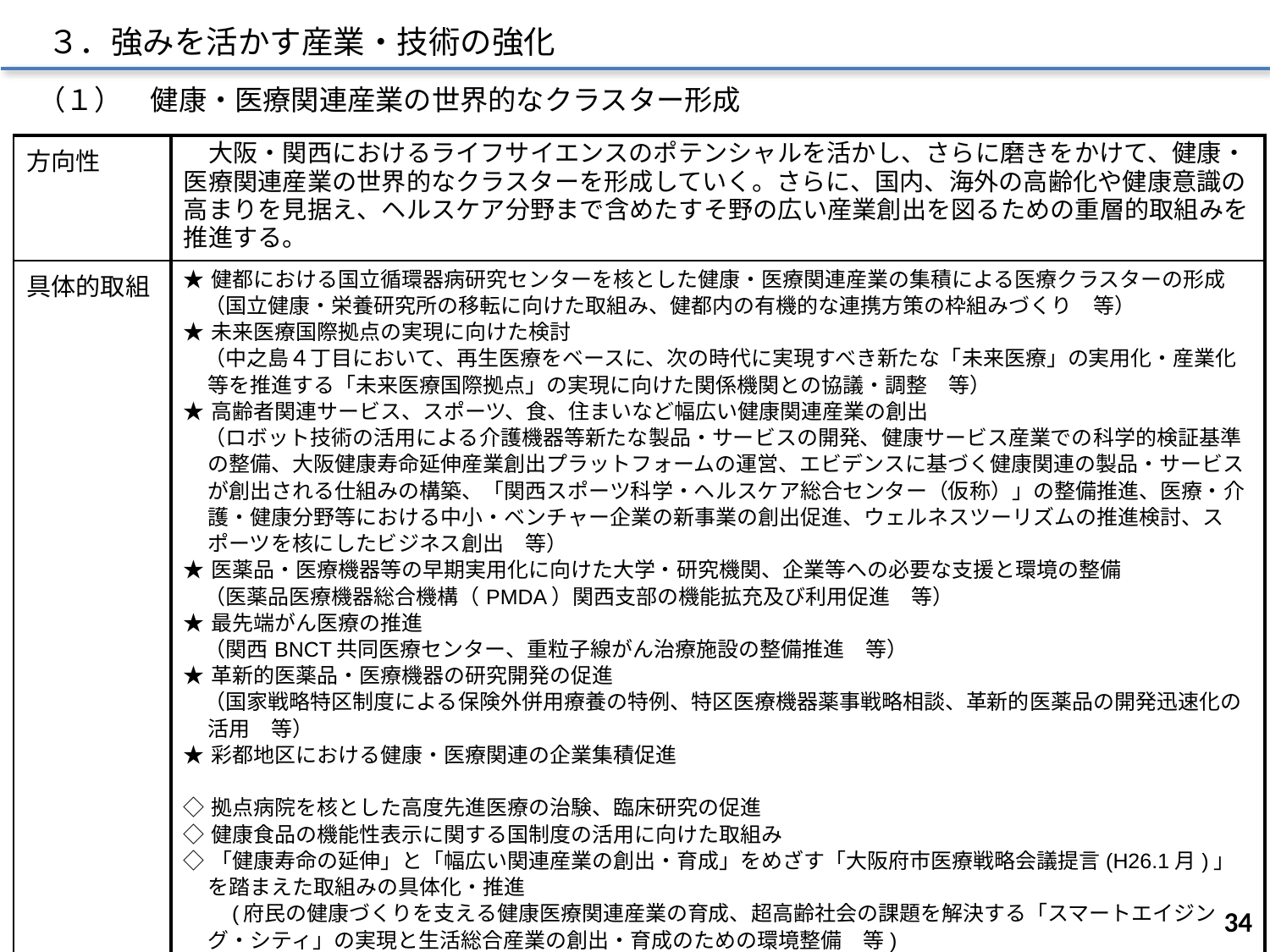

３．強みを活かす産業・技術の強化
（１）　健康・医療関連産業の世界的なクラスター形成
| 方向性 | 大阪・関西におけるライフサイエンスのポテンシャルを活かし、さらに磨きをかけて、健康・医療関連産業の世界的なクラスターを形成していく。さらに、国内、海外の高齢化や健康意識の高まりを見据え、ヘルスケア分野まで含めたすそ野の広い産業創出を図るための重層的取組みを推進する。 |
| --- | --- |
| 具体的取組 | ★健都における国立循環器病研究センターを核とした健康・医療関連産業の集積による医療クラスターの形成 　（国立健康・栄養研究所の移転に向けた取組み、健都内の有機的な連携方策の枠組みづくり　等） ★未来医療国際拠点の実現に向けた検討 　（中之島４丁目において、再生医療をベースに、次の時代に実現すべき新たな「未来医療」の実用化・産業化等を推進する「未来医療国際拠点」の実現に向けた関係機関との協議・調整　等） ★高齢者関連サービス、スポーツ、食、住まいなど幅広い健康関連産業の創出 　（ロボット技術の活用による介護機器等新たな製品・サービスの開発、健康サービス産業での科学的検証基準の整備、大阪健康寿命延伸産業創出プラットフォームの運営、エビデンスに基づく健康関連の製品・サービスが創出される仕組みの構築、「関西スポーツ科学・ヘルスケア総合センター（仮称）」の整備推進、医療・介護・健康分野等における中小・ベンチャー企業の新事業の創出促進、ウェルネスツーリズムの推進検討、スポーツを核にしたビジネス創出　等） ★医薬品・医療機器等の早期実用化に向けた大学・研究機関、企業等への必要な支援と環境の整備 　（医薬品医療機器総合機構（PMDA）関西支部の機能拡充及び利用促進　等） ★最先端がん医療の推進 　（関西BNCT共同医療センター、重粒子線がん治療施設の整備推進　等） ★革新的医薬品・医療機器の研究開発の促進 　（国家戦略特区制度による保険外併用療養の特例、特区医療機器薬事戦略相談、革新的医薬品の開発迅速化の活用　等） ★彩都地区における健康・医療関連の企業集積促進 ◇拠点病院を核とした高度先進医療の治験、臨床研究の促進 ◇健康食品の機能性表示に関する国制度の活用に向けた取組み ◇「健康寿命の延伸」と「幅広い関連産業の創出・育成」をめざす「大阪府市医療戦略会議提言(H26.1月)」を踏まえた取組みの具体化・推進 　　(府民の健康づくりを支える健康医療関連産業の育成、超高齢社会の課題を解決する「スマートエイジング・シティ」の実現と生活総合産業の創出・育成のための環境整備　等) |
34